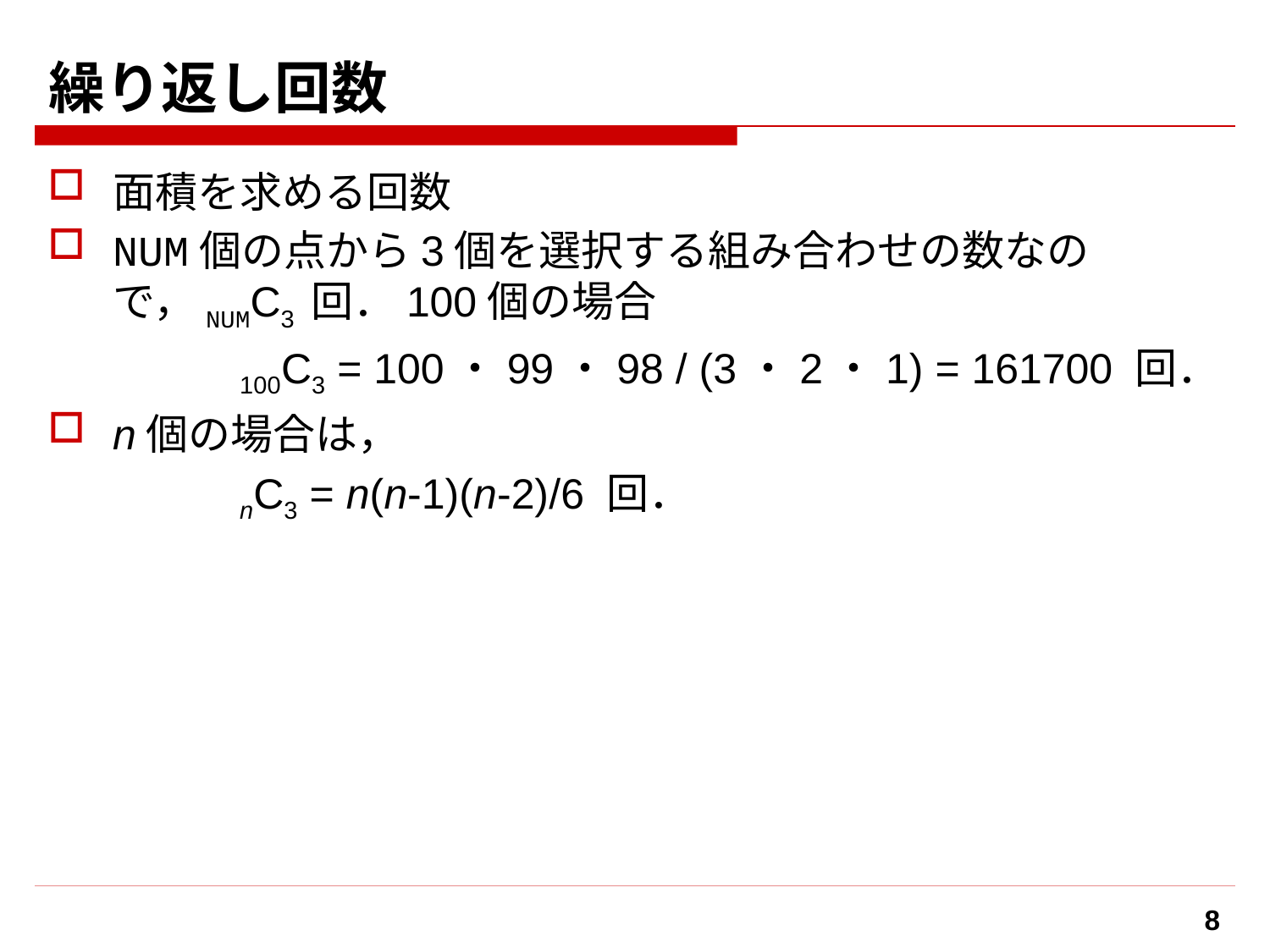

# 繰り返し回数
面積を求める回数
NUM個の点から3個を選択する組み合わせの数なので，NUMC3 回．100個の場合
		100C3 = 100・99・98 / (3・2・1) = 161700 回．
n個の場合は，
		nC3 = n(n-1)(n-2)/6 回．
8